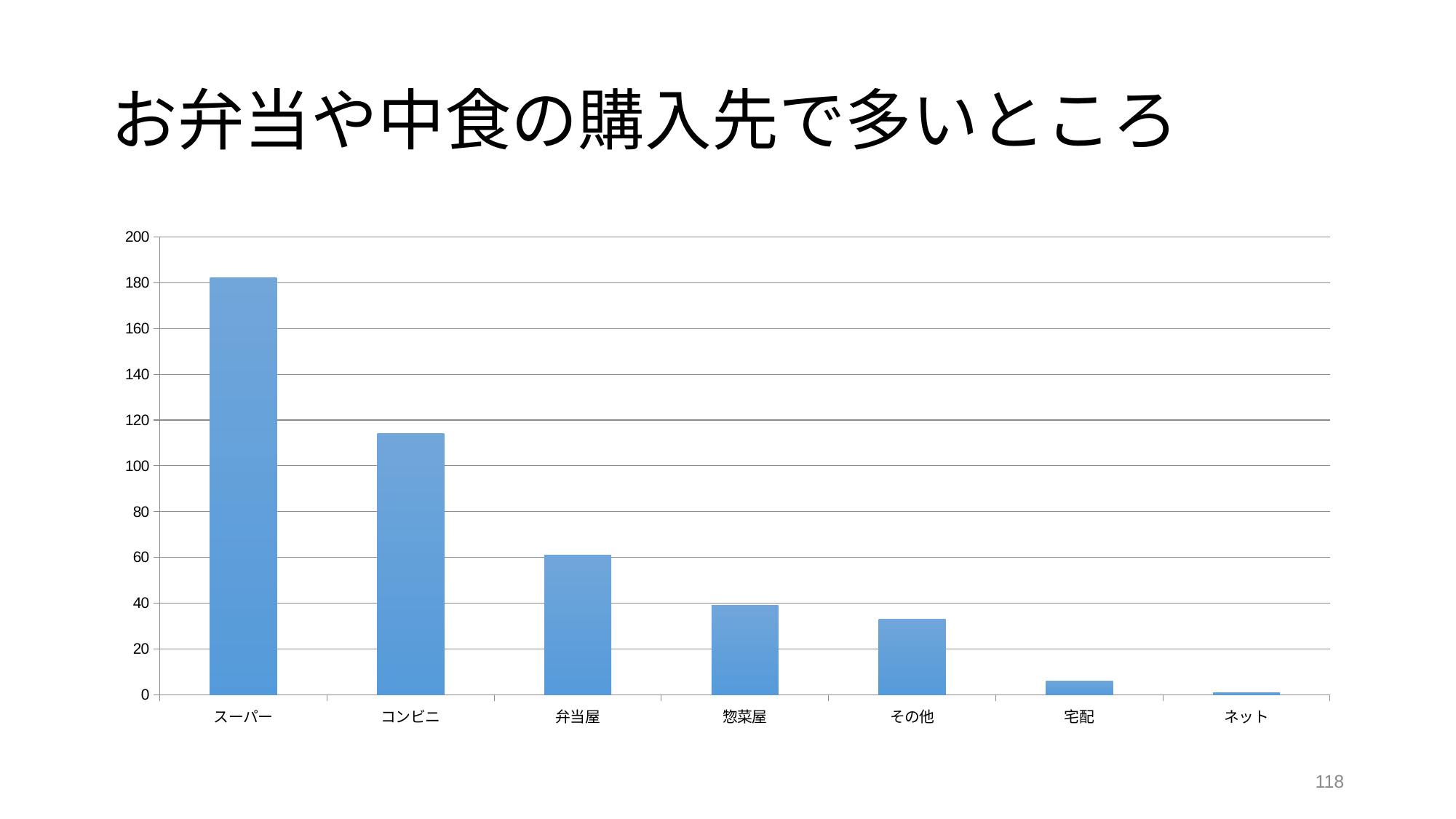

# お弁当や中食の購入先で多いところ

### Chart

| Category |  |
|---|---|
| スーパー | 182.0 |
| コンビニ | 114.0 |
| 弁当屋 | 61.0 |
| 惣菜屋 | 39.0 |
| その他 | 33.0 |
| 宅配 | 6.0 |
| ネット | 1.0 |
118